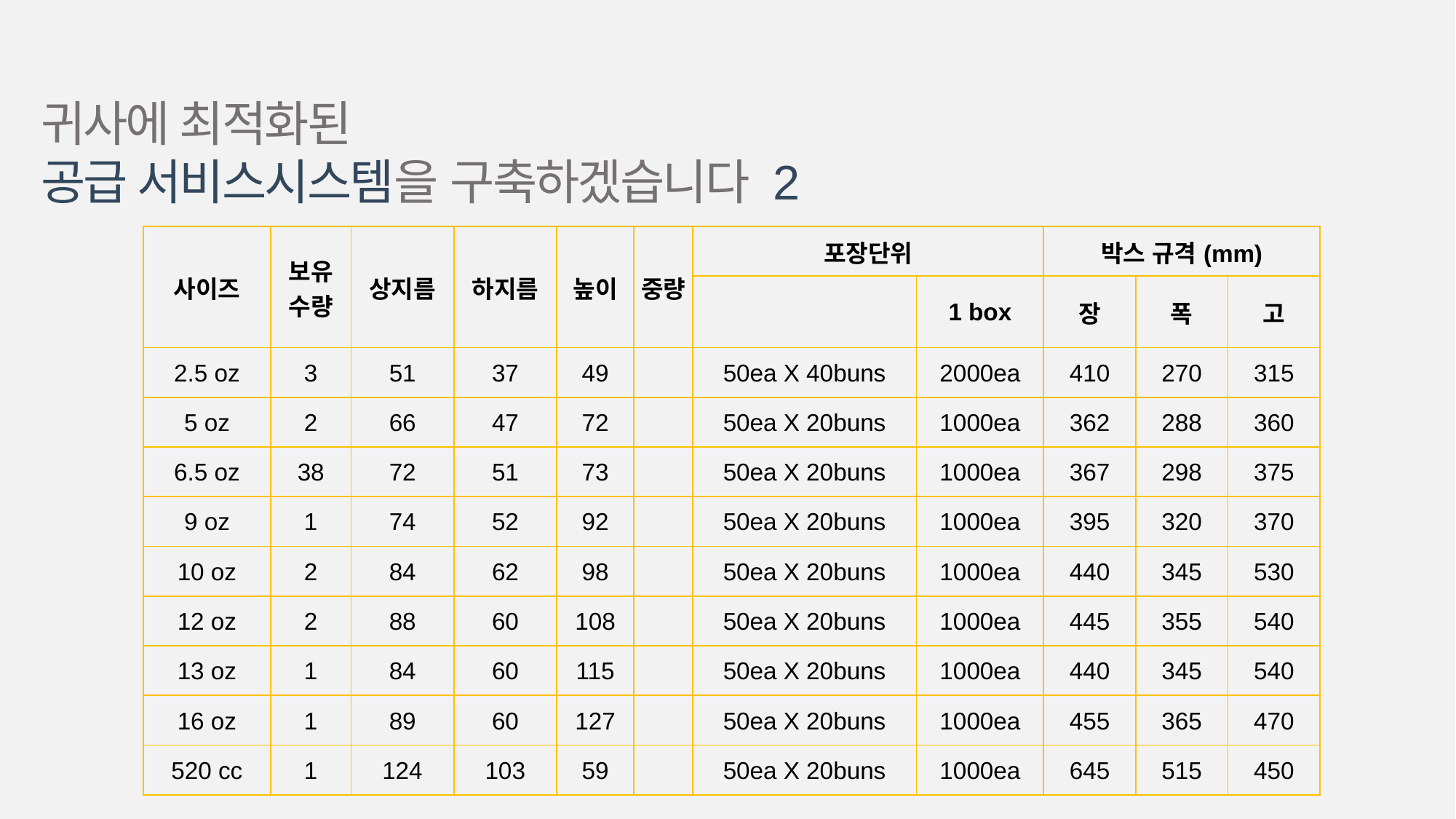

귀사에 최적화된
공급 서비스시스템을 구축하겠습니다 2
| 사이즈 | 보유 수량 | 상지름 | 하지름 | 높이 | 중량 | 포장단위 |  | 박스 규격(mm) |  |  |
| --- | --- | --- | --- | --- | --- | --- | --- | --- | --- | --- |
|  |  |  |  |  |  |  | 1 box | 장 | 폭 | 고 |
| 2.5 oz | 3 | 51 | 37 | 49 |  | 50ea X 40buns | 2000ea | 410 | 270 | 315 |
| 5 oz | 2 | 66 | 47 | 72 |  | 50ea X 20buns | 1000ea | 362 | 288 | 360 |
| 6.5 oz | 38 | 72 | 51 | 73 |  | 50ea X 20buns | 1000ea | 367 | 298 | 375 |
| 9 oz | 1 | 74 | 52 | 92 |  | 50ea X 20buns | 1000ea | 395 | 320 | 370 |
| 10 oz | 2 | 84 | 62 | 98 |  | 50ea X 20buns | 1000ea | 440 | 345 | 530 |
| 12 oz | 2 | 88 | 60 | 108 |  | 50ea X 20buns | 1000ea | 445 | 355 | 540 |
| 13 oz | 1 | 84 | 60 | 115 |  | 50ea X 20buns | 1000ea | 440 | 345 | 540 |
| 16 oz | 1 | 89 | 60 | 127 |  | 50ea X 20buns | 1000ea | 455 | 365 | 470 |
| 520 cc | 1 | 124 | 103 | 59 |  | 50ea X 20buns | 1000ea | 645 | 515 | 450 |